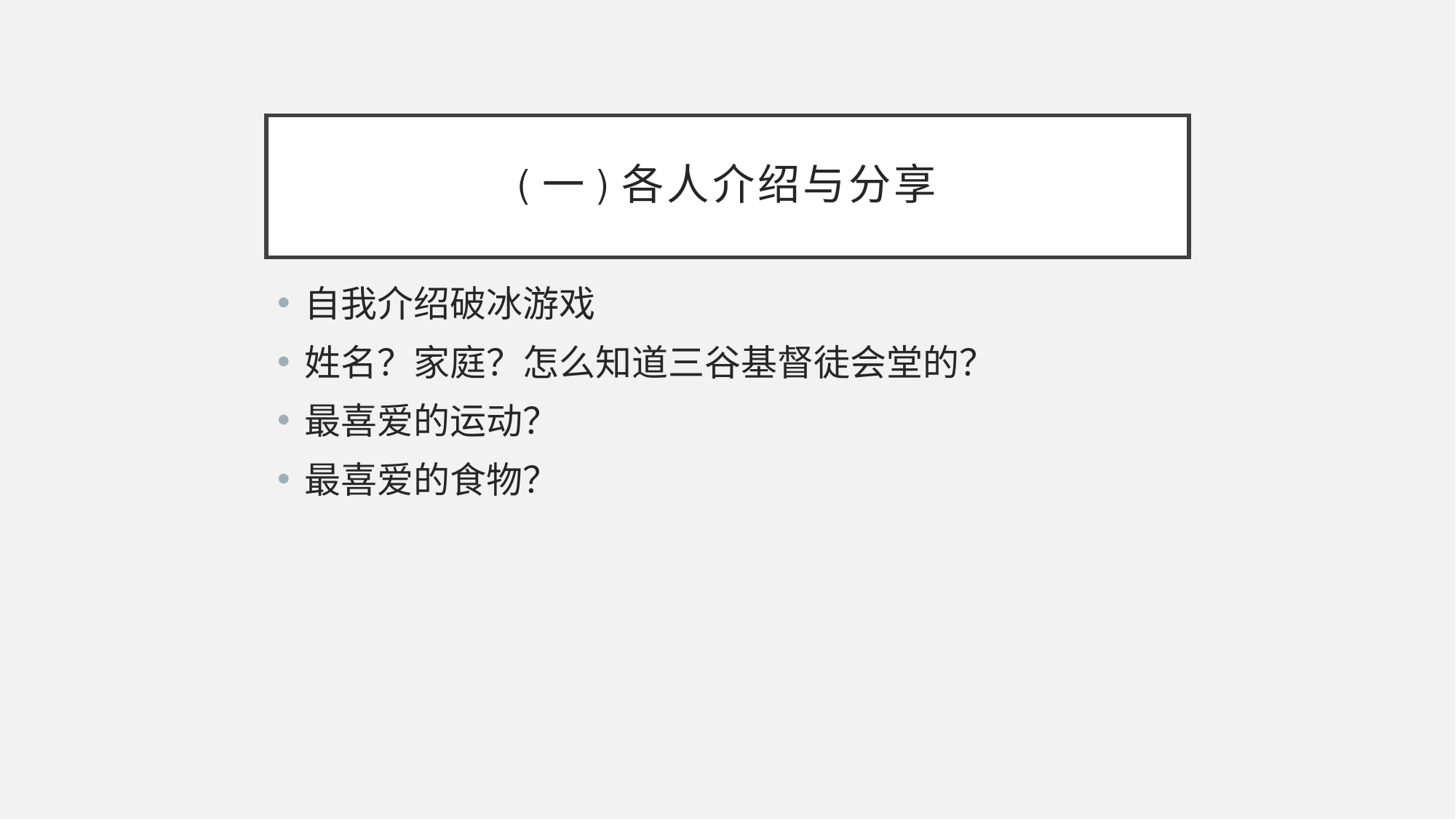

# (一)各人介绍与分享
自我介绍破冰游戏
姓名？家庭？怎么知道三谷基督徒会堂的？
最喜爱的运动？
最喜爱的食物？